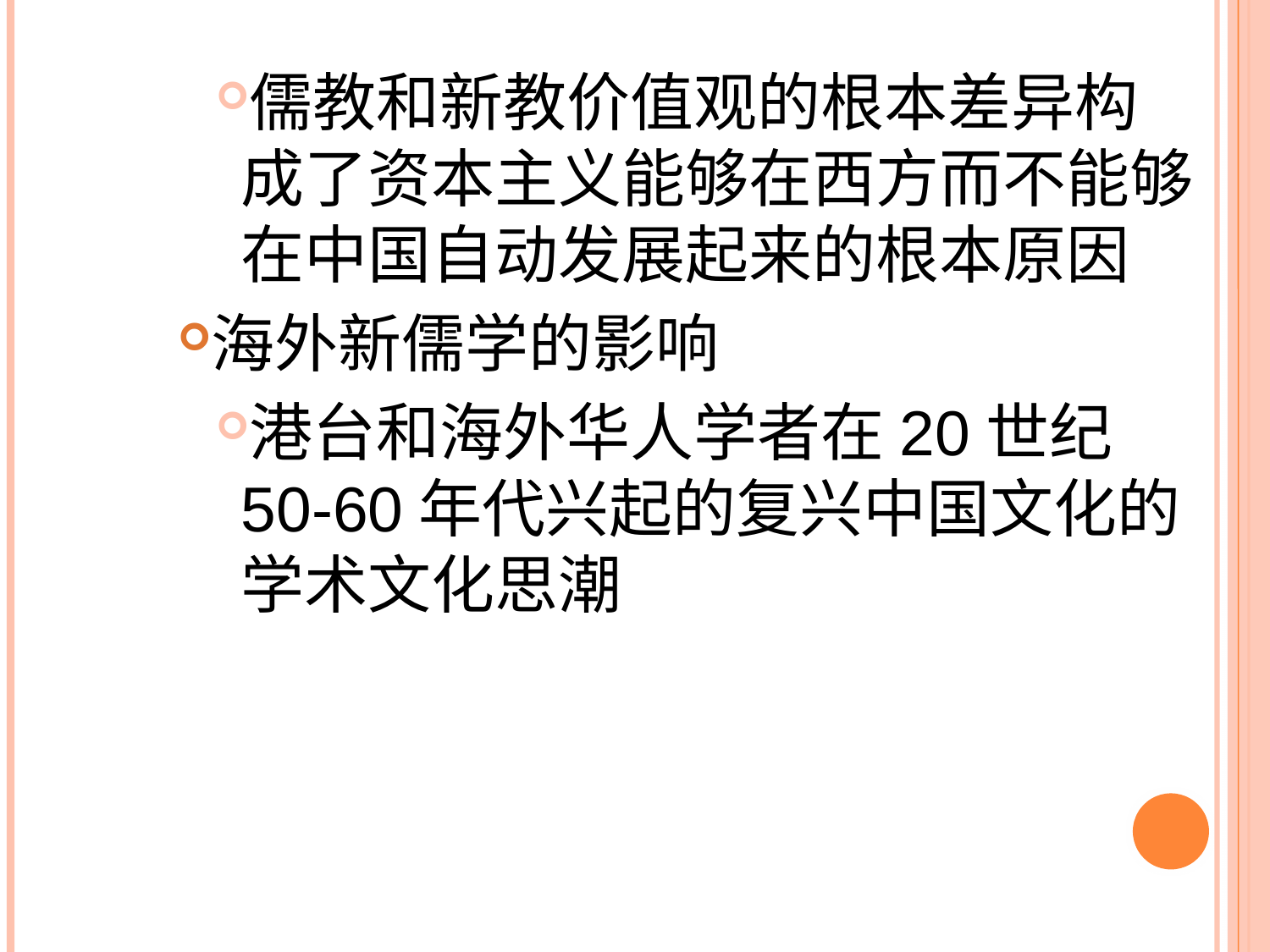

儒教和新教价值观的根本差异构成了资本主义能够在西方而不能够在中国自动发展起来的根本原因
海外新儒学的影响
港台和海外华人学者在20世纪50-60年代兴起的复兴中国文化的学术文化思潮